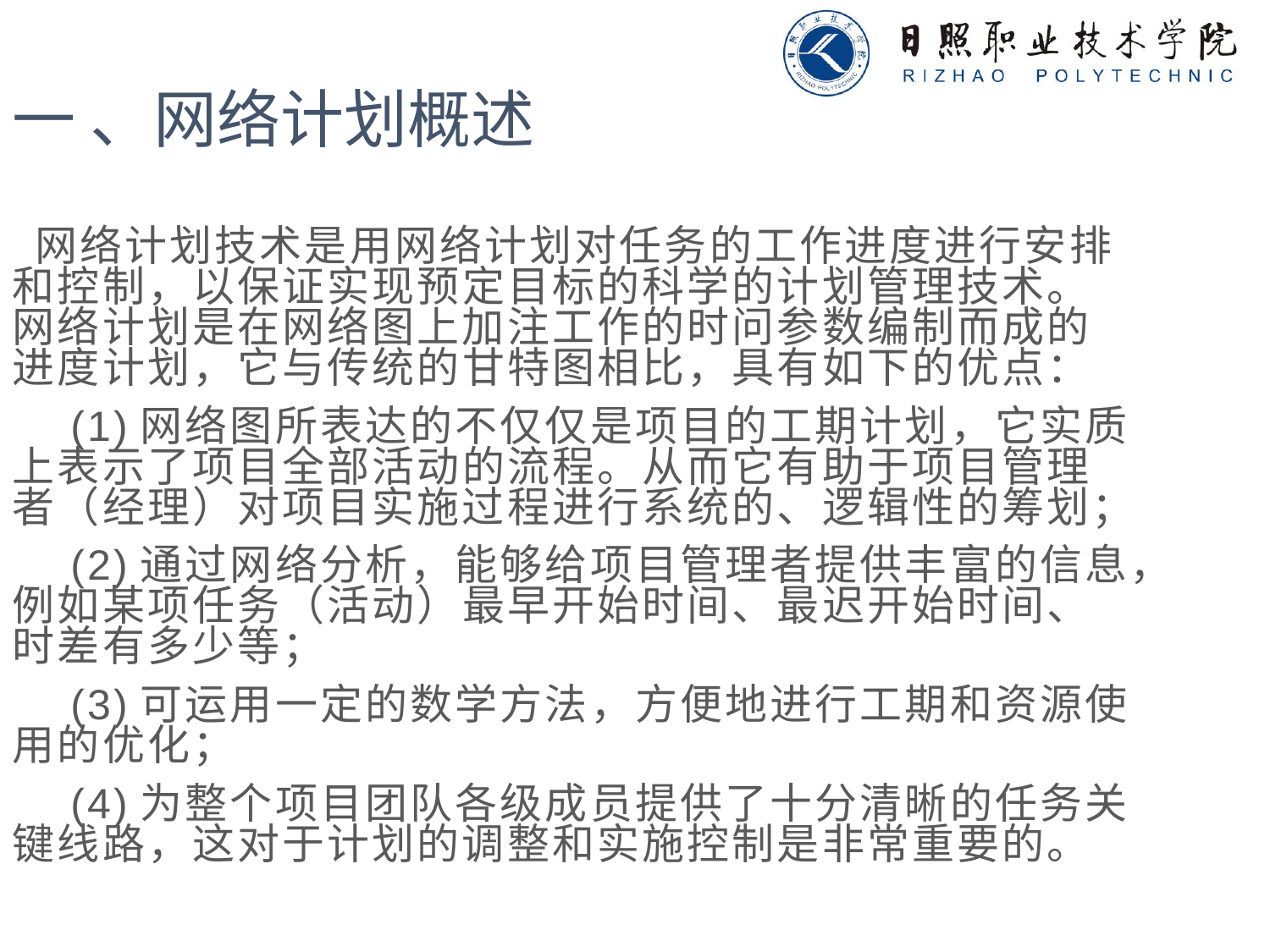

一 、网络计划概述
 网络计划技术是用网络计划对任务的工作进度进行安排和控制，以保证实现预定目标的科学的计划管理技术。网络计划是在网络图上加注工作的时问参数编制而成的进度计划，它与传统的甘特图相比，具有如下的优点：
    (1)网络图所表达的不仅仅是项目的工期计划，它实质上表示了项目全部活动的流程。从而它有助于项目管理者（经理）对项目实施过程进行系统的、逻辑性的筹划；
    (2)通过网络分析，能够给项目管理者提供丰富的信息，例如某项任务（活动）最早开始时间、最迟开始时间、时差有多少等；
    (3)可运用一定的数学方法，方便地进行工期和资源使用的优化；
    (4)为整个项目团队各级成员提供了十分清晰的任务关键线路，这对于计划的调整和实施控制是非常重要的。